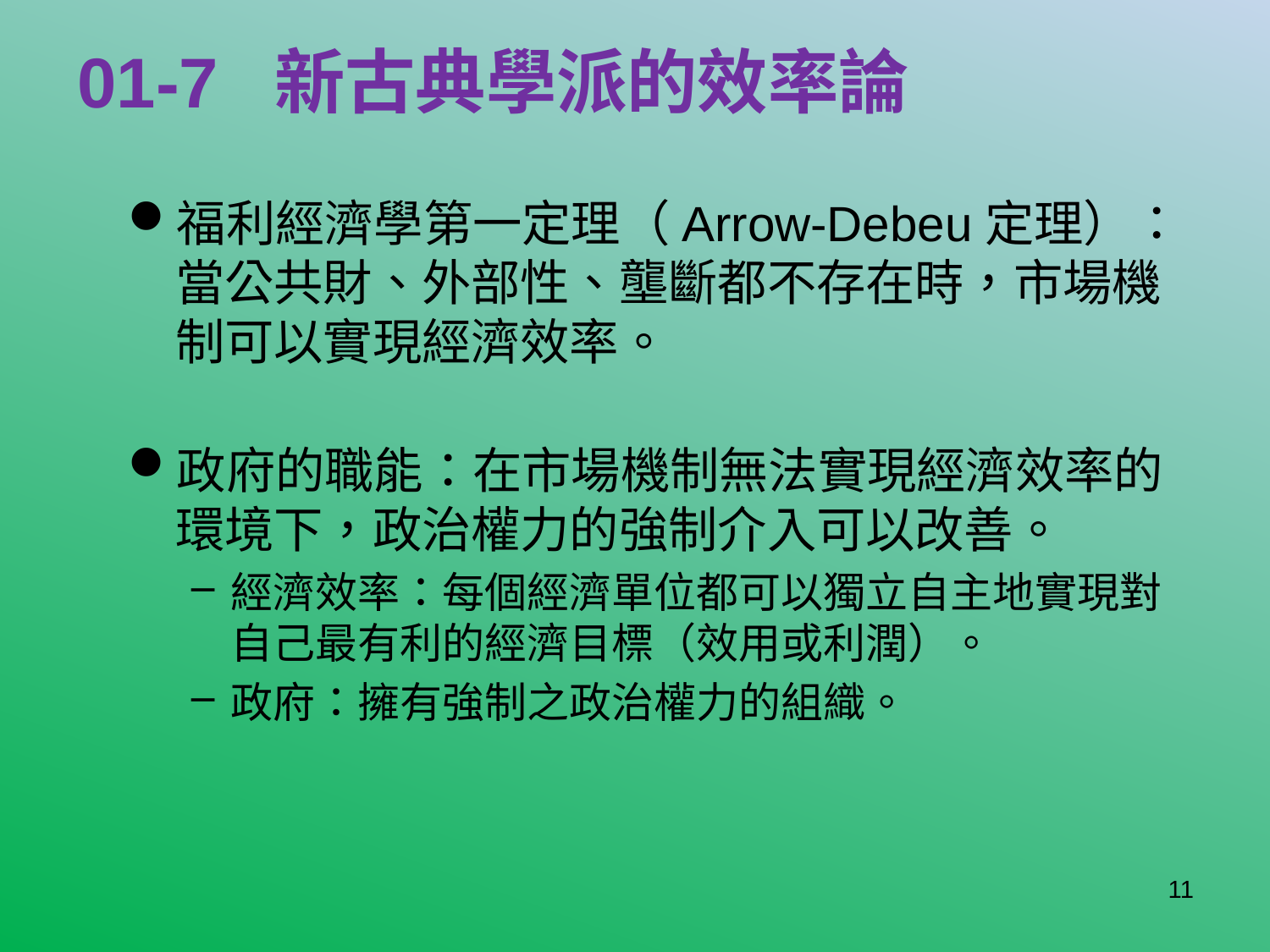

# 01-7  新古典學派的效率論
福利經濟學第一定理（Arrow-Debeu定理）：當公共財、外部性、壟斷都不存在時，市場機制可以實現經濟效率。

政府的職能：在市場機制無法實現經濟效率的環境下，政治權力的強制介入可以改善。
經濟效率：每個經濟單位都可以獨立自主地實現對自己最有利的經濟目標（效用或利潤）。
政府：擁有強制之政治權力的組織。

11